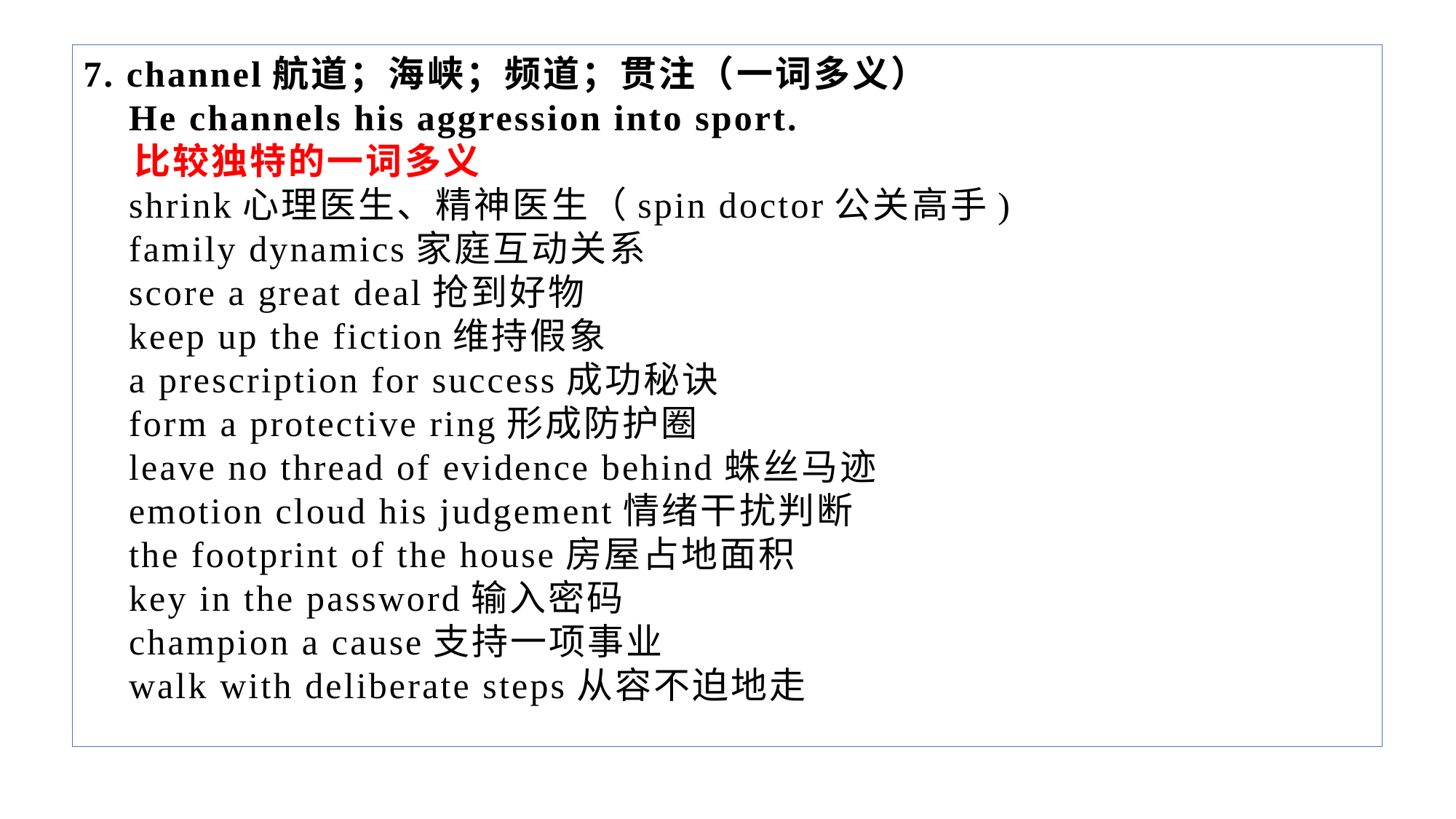

7. channel航道；海峡；频道；贯注（一词多义）
    He channels his aggression into sport.
    比较独特的一词多义
    shrink心理医生、精神医生（spin doctor公关高手)
    family dynamics家庭互动关系
    score a great deal抢到好物
    keep up the fiction维持假象
    a prescription for success成功秘诀
    form a protective ring形成防护圈
    leave no thread of evidence behind蛛丝马迹
    emotion cloud his judgement情绪干扰判断
    the footprint of the house房屋占地面积
    key in the password输入密码
    champion a cause支持一项事业
    walk with deliberate steps从容不迫地走